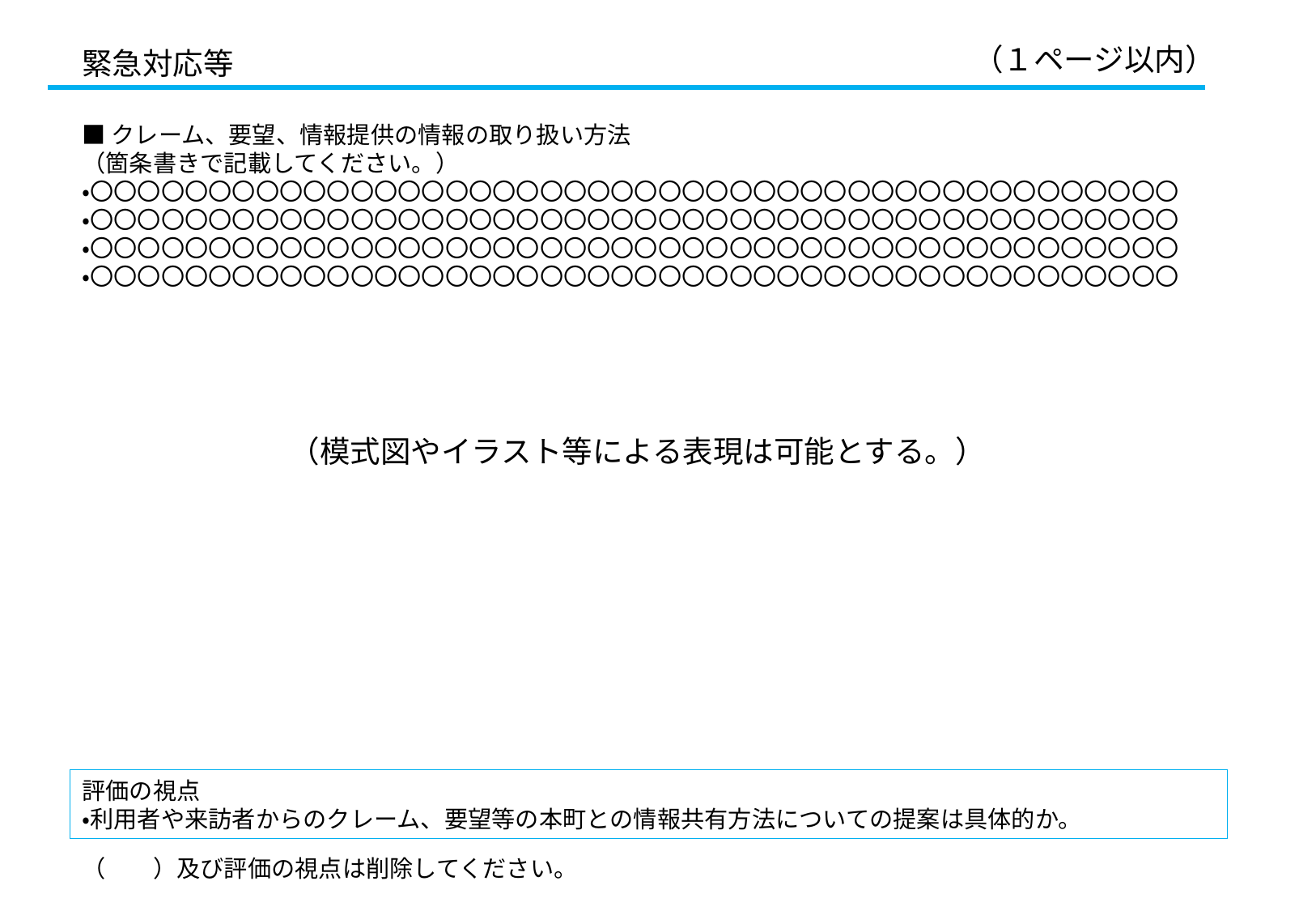

（１ページ以内）
緊急対応等
■クレーム、要望、情報提供の情報の取り扱い方法
（箇条書きで記載してください。）
・〇〇〇〇〇〇〇〇〇〇〇〇〇〇〇〇〇〇〇〇〇〇〇〇〇〇〇〇〇〇〇〇〇〇〇〇〇〇〇〇〇〇〇〇〇〇
・〇〇〇〇〇〇〇〇〇〇〇〇〇〇〇〇〇〇〇〇〇〇〇〇〇〇〇〇〇〇〇〇〇〇〇〇〇〇〇〇〇〇〇〇〇〇
・〇〇〇〇〇〇〇〇〇〇〇〇〇〇〇〇〇〇〇〇〇〇〇〇〇〇〇〇〇〇〇〇〇〇〇〇〇〇〇〇〇〇〇〇〇〇
・〇〇〇〇〇〇〇〇〇〇〇〇〇〇〇〇〇〇〇〇〇〇〇〇〇〇〇〇〇〇〇〇〇〇〇〇〇〇〇〇〇〇〇〇〇〇
（模式図やイラスト等による表現は可能とする。）
評価の視点
・利用者や来訪者からのクレーム、要望等の本町との情報共有方法についての提案は具体的か。
（　　）及び評価の視点は削除してください。